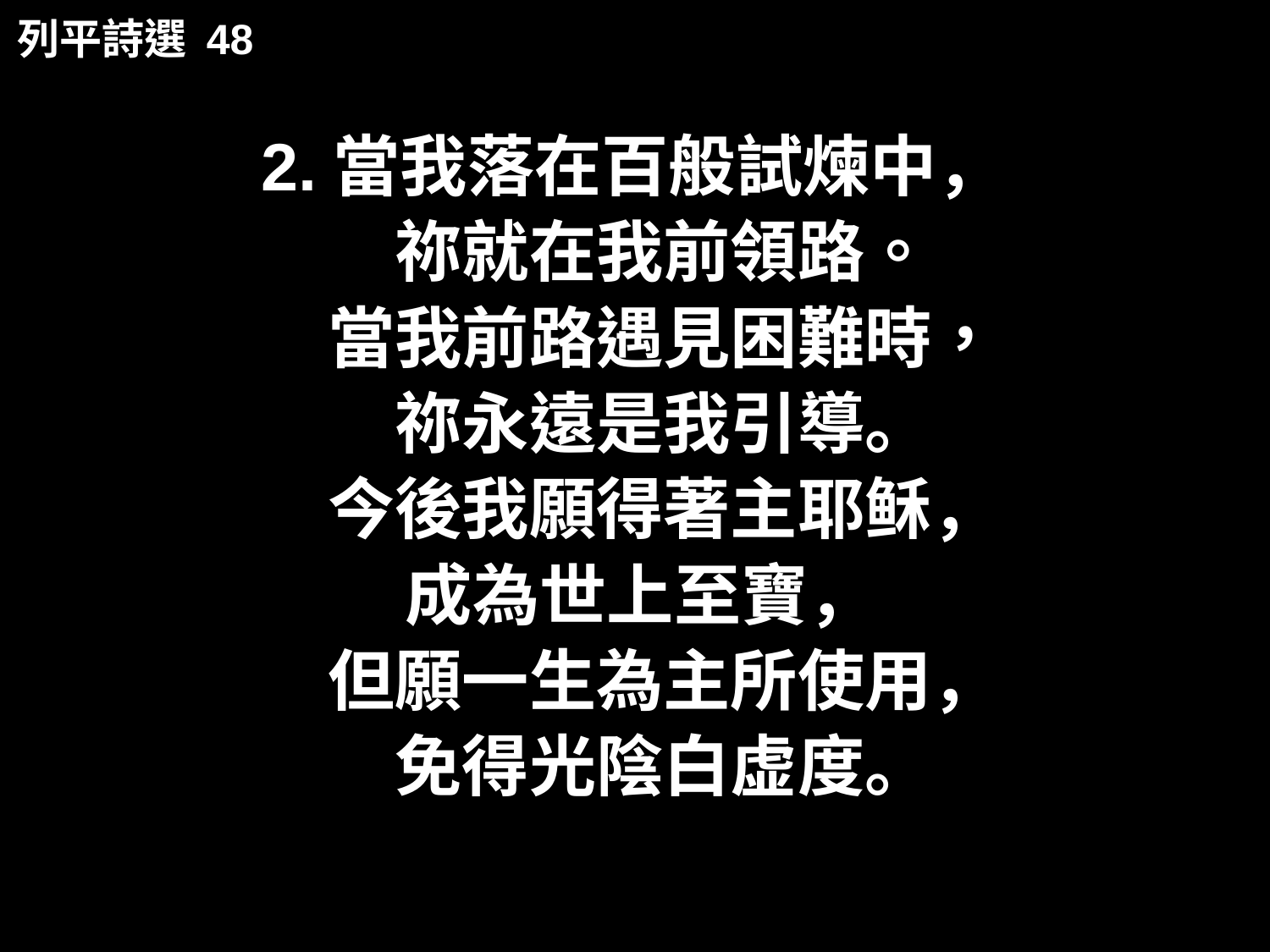

列平詩選 48

2.當我落在百般試煉中，
  祢就在我前領路。
  當我前路遇見困難時，
  祢永遠是我引導。
  今後我願得著主耶稣，
成為世上至寶，
  但願一生為主所使用，
  免得光陰白虚度。